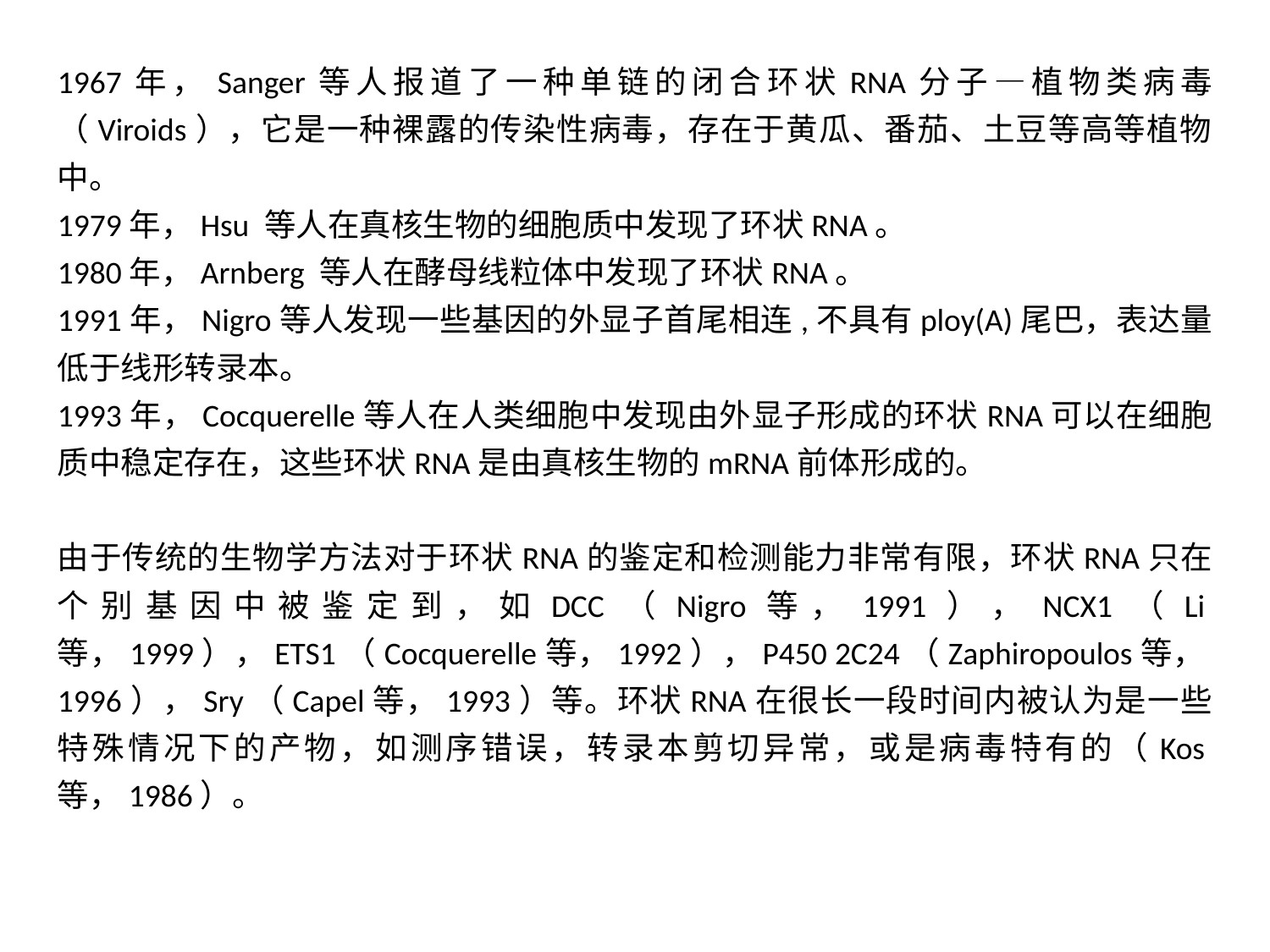

1967年，Sanger等人报道了一种单链的闭合环状RNA分子—植物类病毒（Viroids），它是一种裸露的传染性病毒，存在于黄瓜、番茄、土豆等高等植物中。
1979年，Hsu 等人在真核生物的细胞质中发现了环状RNA。
1980年，Arnberg 等人在酵母线粒体中发现了环状RNA。
1991年，Nigro等人发现一些基因的外显子首尾相连,不具有ploy(A)尾巴，表达量低于线形转录本。
1993年，Cocquerelle等人在人类细胞中发现由外显子形成的环状RNA可以在细胞质中稳定存在，这些环状RNA是由真核生物的mRNA前体形成的。

由于传统的生物学方法对于环状RNA的鉴定和检测能力非常有限，环状RNA只在个别基因中被鉴定到，如DCC（Nigro等，1991），NCX1（Li等，1999），ETS1（Cocquerelle等，1992），P450 2C24（Zaphiropoulos等，1996），Sry（Capel等，1993）等。环状RNA在很长一段时间内被认为是一些特殊情况下的产物，如测序错误，转录本剪切异常，或是病毒特有的（Kos等，1986）。